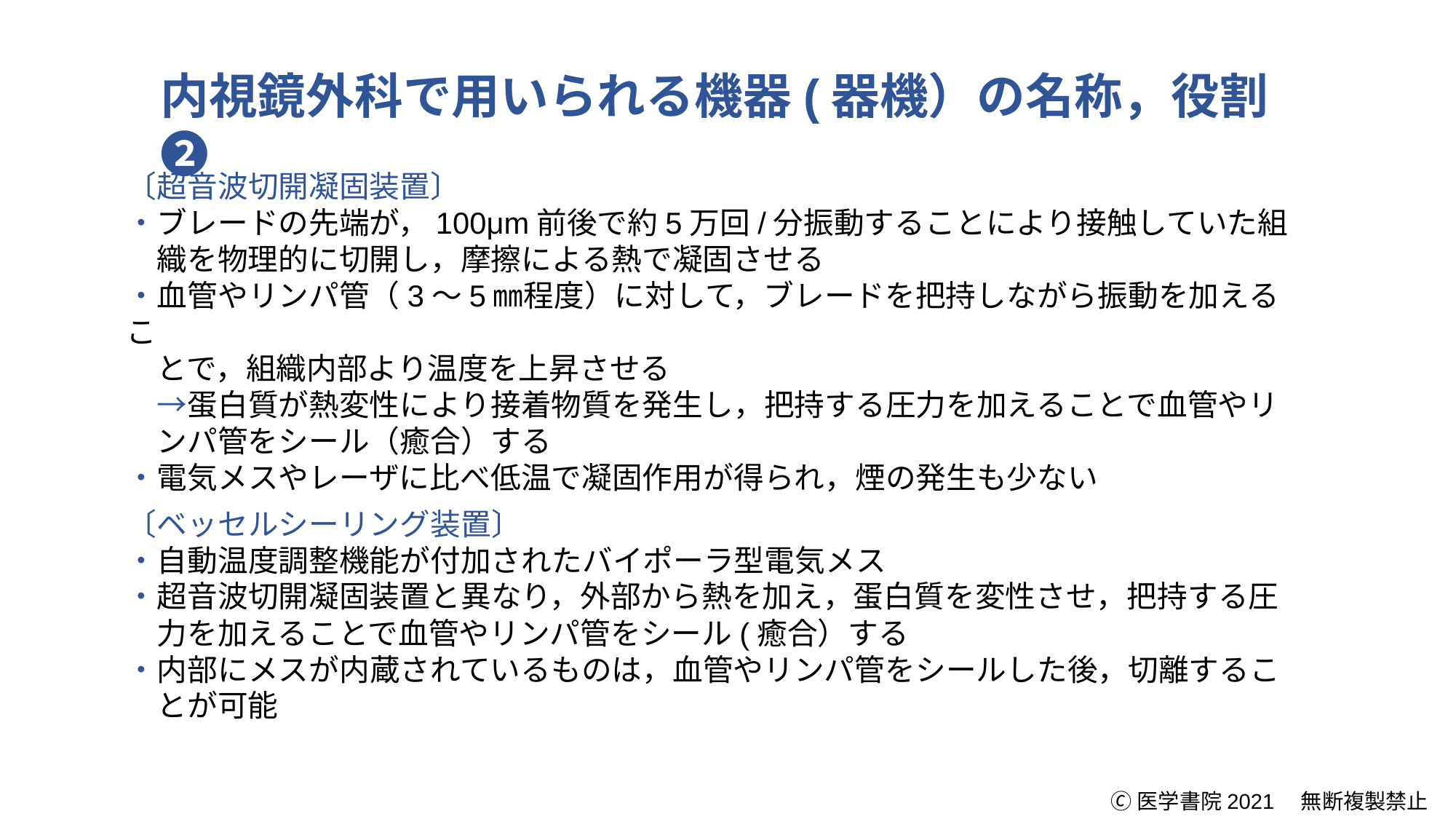

内視鏡外科で用いられる機器(器機）の名称，役割❷
〔超音波切開凝固装置〕
・ブレードの先端が，100μm前後で約5万回/分振動することにより接触していた組
　織を物理的に切開し，摩擦による熱で凝固させる
・血管やリンパ管（3～5㎜程度）に対して，ブレードを把持しながら振動を加えるこ
　とで，組織内部より温度を上昇させる
　→蛋白質が熱変性により接着物質を発生し，把持する圧力を加えることで血管やリ
　ンパ管をシール（癒合）する
・電気メスやレーザに比べ低温で凝固作用が得られ，煙の発生も少ない
〔ベッセルシーリング装置〕
・自動温度調整機能が付加されたバイポーラ型電気メス
・超音波切開凝固装置と異なり，外部から熱を加え，蛋白質を変性させ，把持する圧
　力を加えることで血管やリンパ管をシール(癒合）する
・内部にメスが内蔵されているものは，血管やリンパ管をシールした後，切離するこ
　とが可能
🄫医学書院2021　無断複製禁止